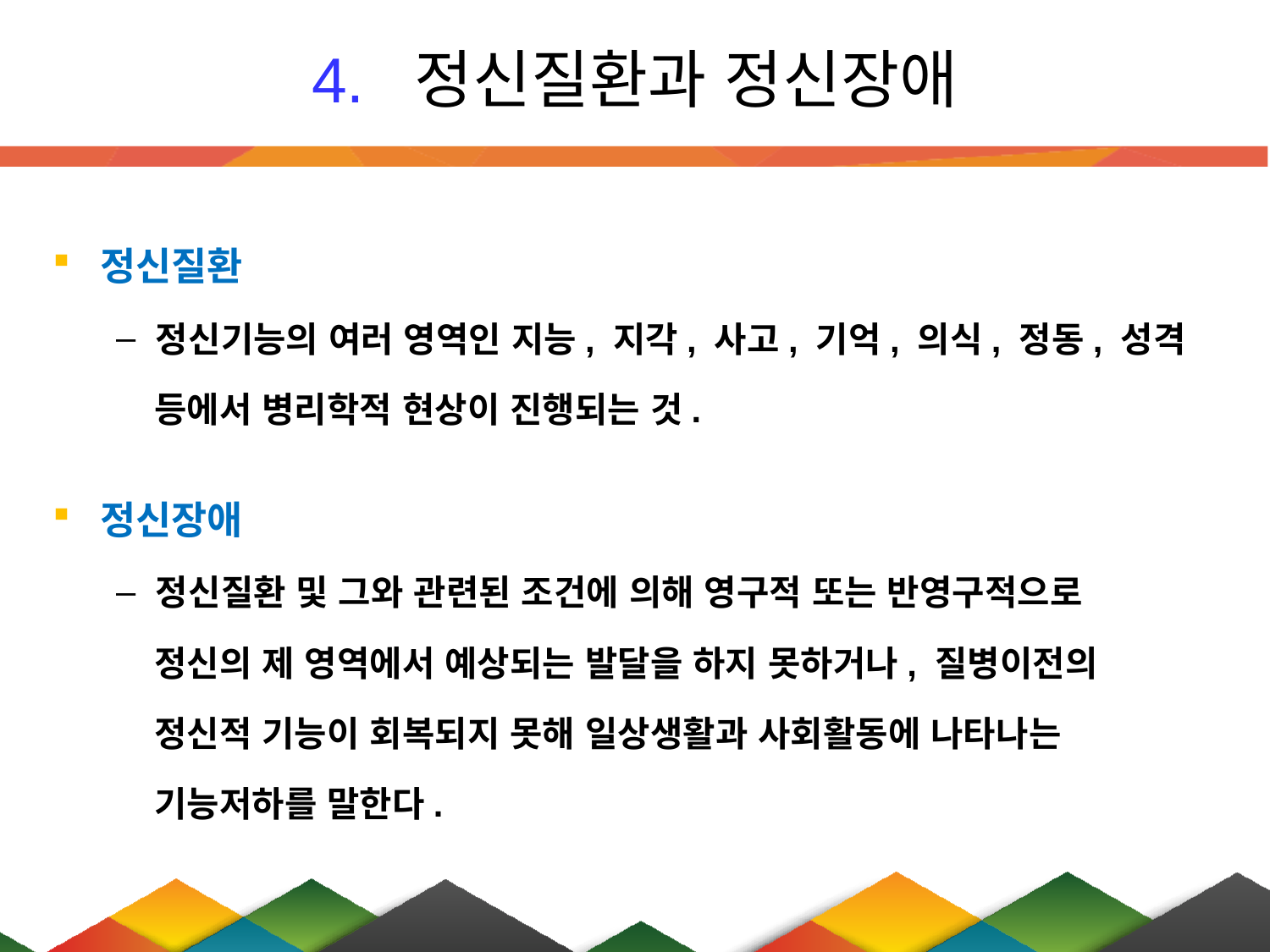

# 정신질환과 정신장애
정신질환
정신기능의 여러 영역인 지능, 지각, 사고, 기억, 의식, 정동, 성격
   등에서 병리학적 현상이 진행되는 것.

정신장애
정신질환 및 그와 관련된 조건에 의해 영구적 또는 반영구적으로
   정신의 제 영역에서 예상되는 발달을 하지 못하거나, 질병이전의
   정신적 기능이 회복되지 못해 일상생활과 사회활동에 나타나는
   기능저하를 말한다.